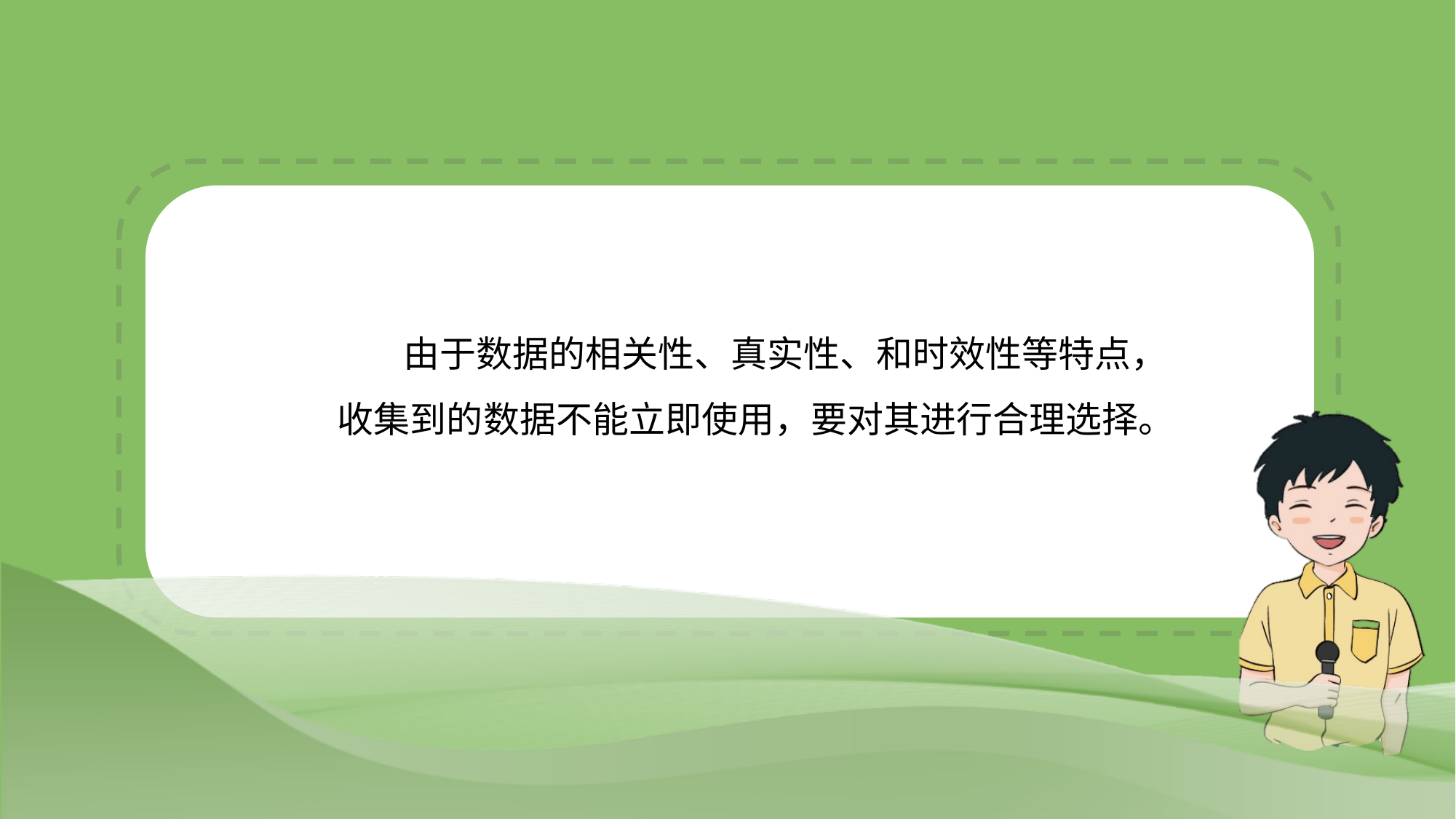

由于数据的相关性、真实性、和时效性等特点，收集到的数据不能立即使用，要对其进行合理选择。